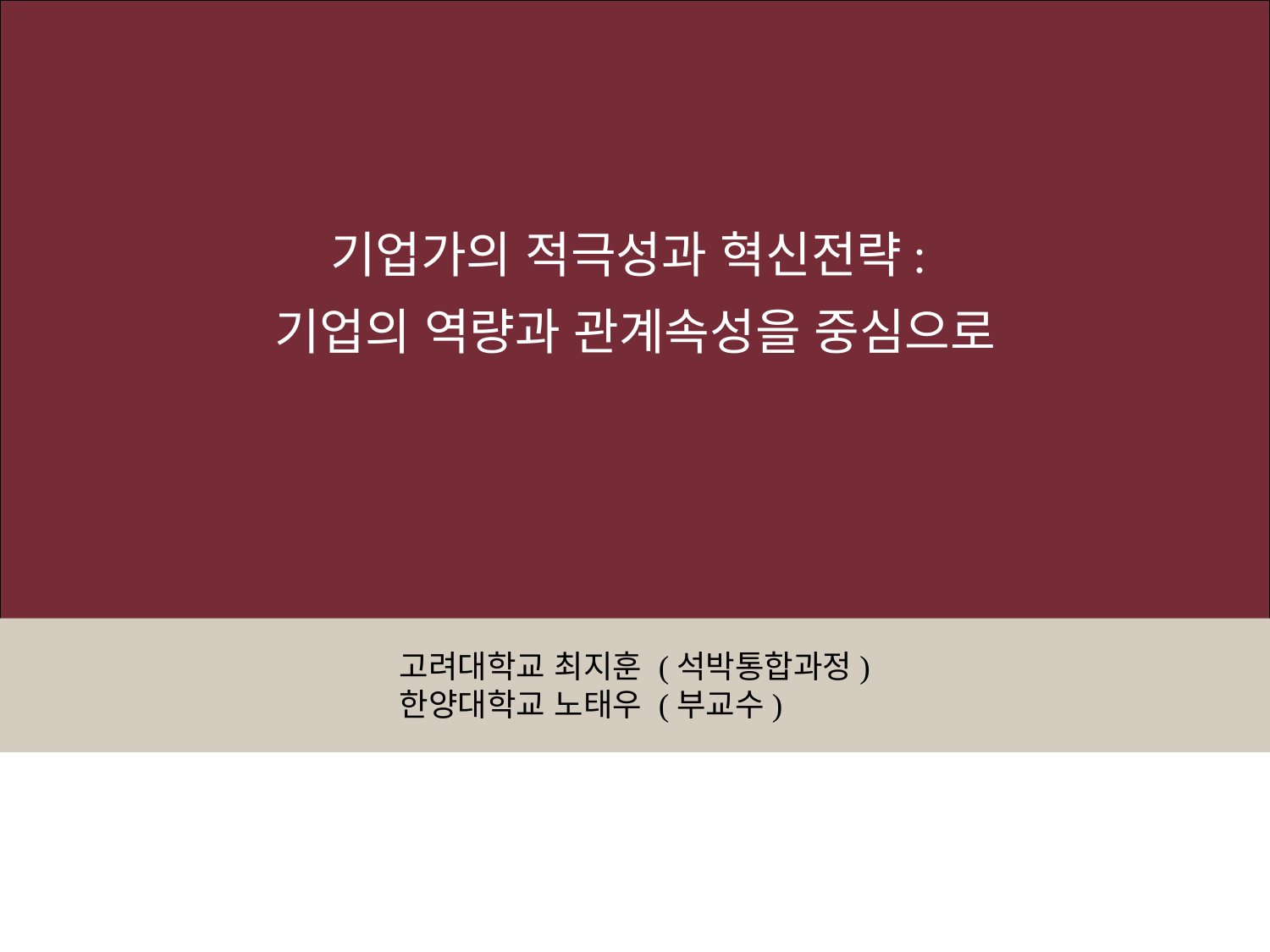

기업가의 적극성과 혁신전략:
기업의 역량과 관계속성을 중심으로

고려대학교 최지훈 (석박통합과정)
한양대학교 노태우 (부교수)